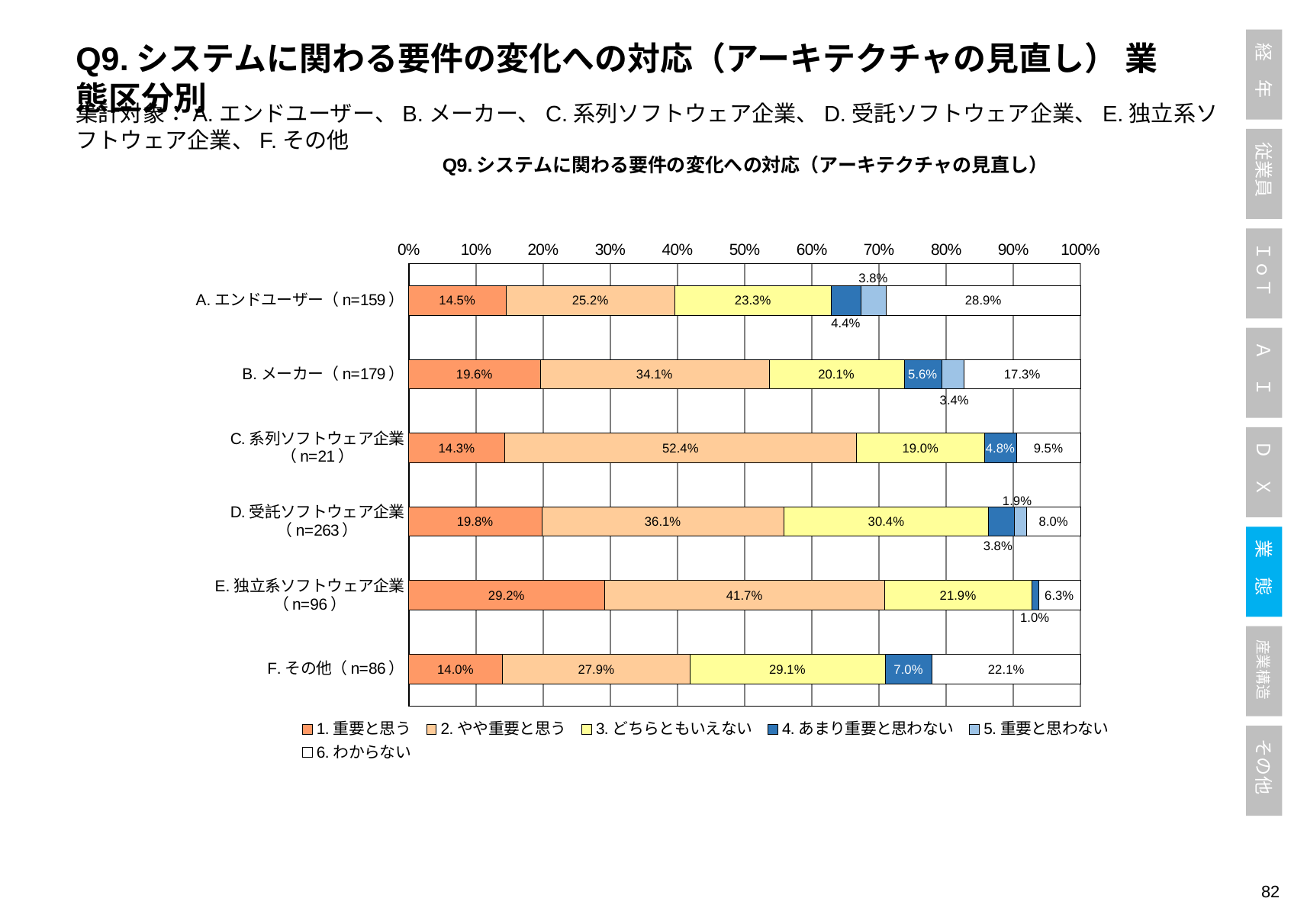

Q9.システムに関わる要件の変化への対応（アーキテクチャの見直し） 業態区分別
集計対象：A.エンドユーザー、B.メーカー、C.系列ソフトウェア企業、D.受託ソフトウェア企業、E.独立系ソフトウェア企業、F.その他

### Chart: Q9.システムに関わる要件の変化への対応（アーキテクチャの見直し）

| Category | 1.重要と思う | 2.やや重要と思う | 3.どちらともいえない | 4.あまり重要と思わない | 5.重要と思わない | 6.わからない |
|---|---|---|---|---|---|---|
| A.エンドユーザー（n=159） | 0.14465408805031446 | 0.25157232704402516 | 0.23270440251572327 | 0.0440251572327044 | 0.03773584905660377 | 0.2893081761006289 |
| B.メーカー（n=179） | 0.19553072625698323 | 0.3407821229050279 | 0.2011173184357542 | 0.055865921787709494 | 0.0335195530726257 | 0.17318435754189945 |
| C.系列ソフトウェア企業（n=21） | 0.14285714285714285 | 0.5238095238095238 | 0.19047619047619047 | 0.047619047619047616 | 0.0 | 0.09523809523809523 |
| D.受託ソフトウェア企業（n=263） | 0.19771863117870722 | 0.3612167300380228 | 0.3041825095057034 | 0.03802281368821293 | 0.019011406844106463 | 0.07984790874524715 |
| E.独立系ソフトウェア企業（n=96） | 0.2916666666666667 | 0.4166666666666667 | 0.21875 | 0.010416666666666666 | 0.0 | 0.0625 |
| F.その他（n=86） | 0.13953488372093023 | 0.27906976744186046 | 0.29069767441860467 | 0.06976744186046512 | 0.0 | 0.22093023255813954 |
82